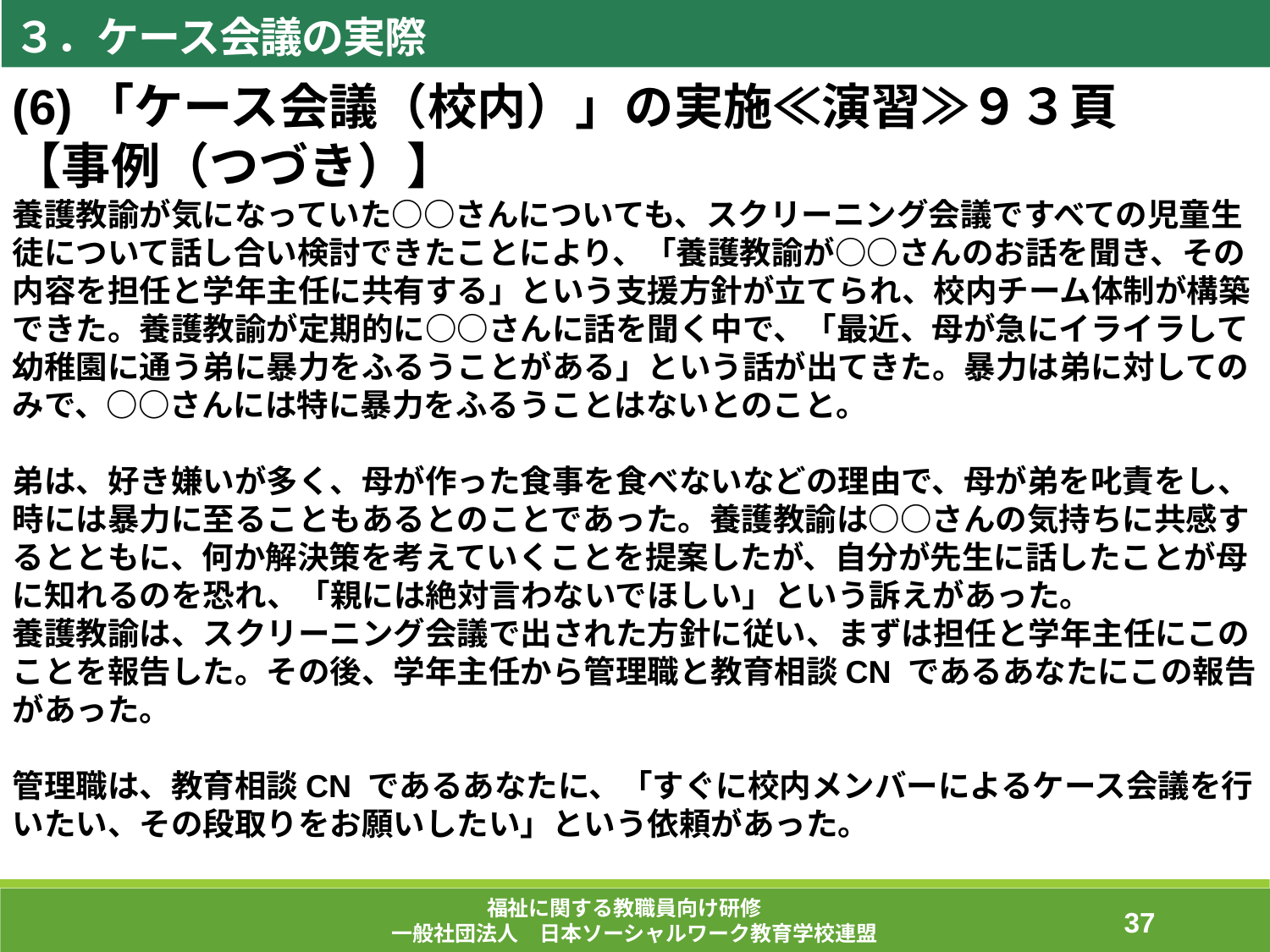

３．ケース会議の実際
(6)「ケース会議（校内）」の実施≪演習≫９３頁
【事例（つづき）】
養護教諭が気になっていた○○さんについても、スクリーニング会議ですべての児童生徒について話し合い検討できたことにより、「養護教諭が○○さんのお話を聞き、その内容を担任と学年主任に共有する」という支援方針が立てられ、校内チーム体制が構築できた。養護教諭が定期的に○○さんに話を聞く中で、「最近、母が急にイライラして幼稚園に通う弟に暴力をふるうことがある」という話が出てきた。暴力は弟に対してのみで、○○さんには特に暴力をふるうことはないとのこと。

弟は、好き嫌いが多く、母が作った食事を食べないなどの理由で、母が弟を叱責をし、時には暴力に至ることもあるとのことであった。養護教諭は○○さんの気持ちに共感するとともに、何か解決策を考えていくことを提案したが、自分が先生に話したことが母に知れるのを恐れ、「親には絶対言わないでほしい」という訴えがあった。
養護教諭は、スクリーニング会議で出された方針に従い、まずは担任と学年主任にこのことを報告した。その後、学年主任から管理職と教育相談CN であるあなたにこの報告があった。

管理職は、教育相談CN であるあなたに、「すぐに校内メンバーによるケース会議を行いたい、その段取りをお願いしたい」という依頼があった。
福祉に関する教職員向け研修
一般社団法人　日本ソーシャルワーク教育学校連盟
37